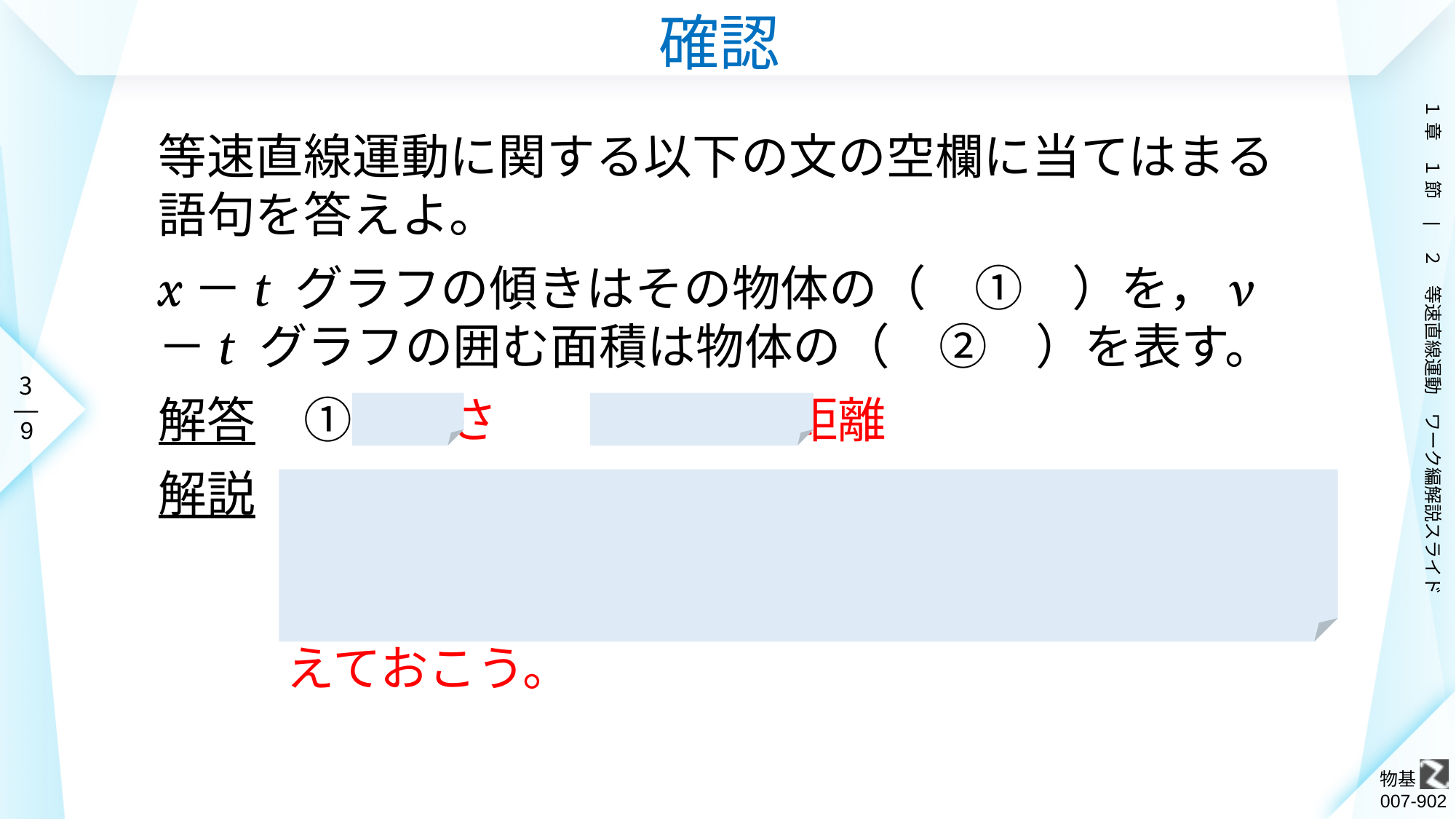

# 確認
等速直線運動に関する以下の文の空欄に当てはまる語句を答えよ。
x－t グラフの傾きはその物体の（　①　）を，v－t グラフの囲む面積は物体の（　②　）を表す。
解答　①　速さ　　②　移動距離
解説　これらは等速直線運動のグラフについて
覚えておくべきことがらである。
x－t グラフ， v－t グラフの形とともに覚えておこう。